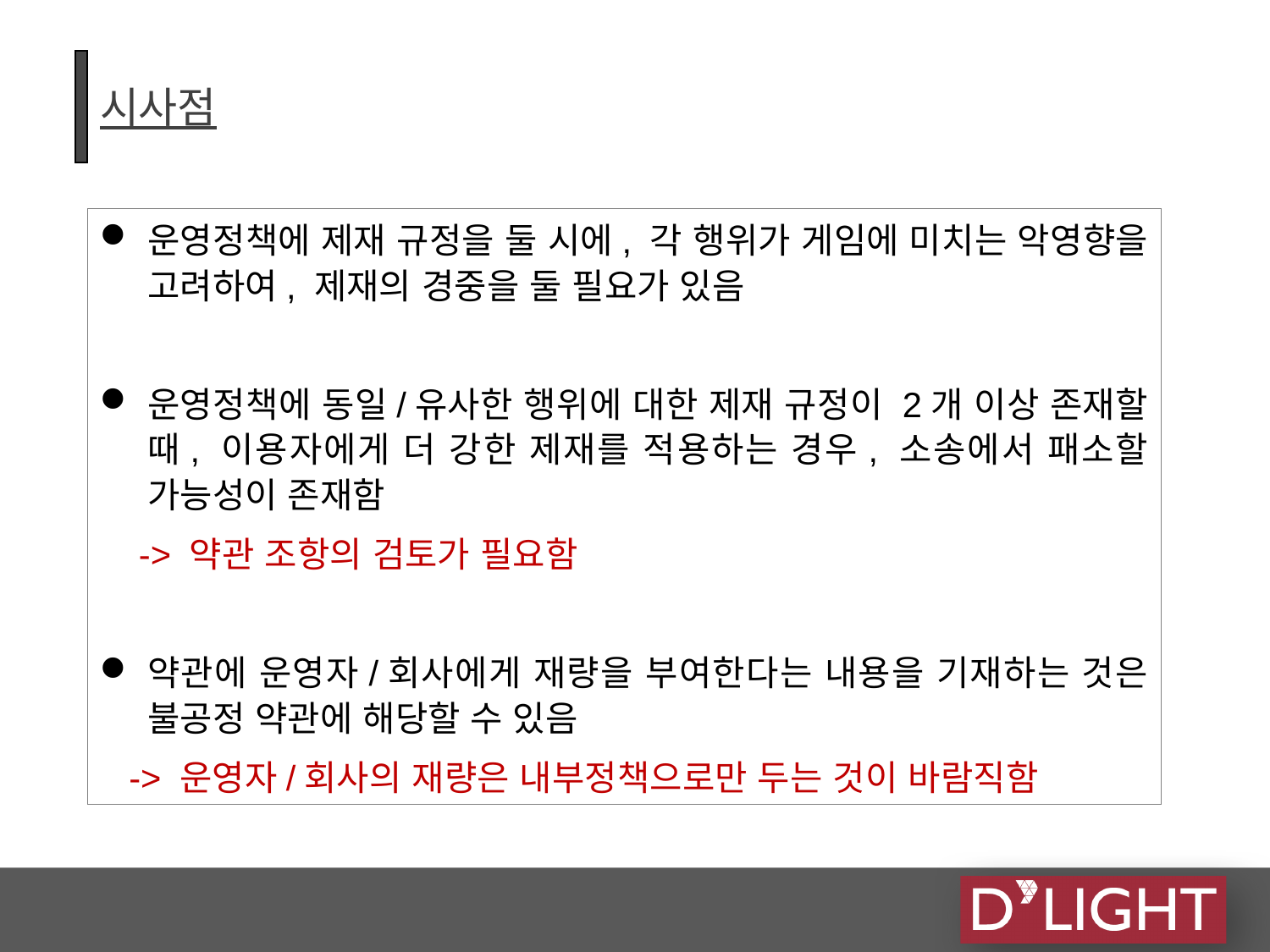

# 시사점
운영정책에 제재 규정을 둘 시에, 각 행위가 게임에 미치는 악영향을 고려하여, 제재의 경중을 둘 필요가 있음

운영정책에 동일/유사한 행위에 대한 제재 규정이 2개 이상 존재할 때, 이용자에게 더 강한 제재를 적용하는 경우, 소송에서 패소할 가능성이 존재함
    -> 약관 조항의 검토가 필요함

약관에 운영자/회사에게 재량을 부여한다는 내용을 기재하는 것은 불공정 약관에 해당할 수 있음
   -> 운영자/회사의 재량은 내부정책으로만 두는 것이 바람직함